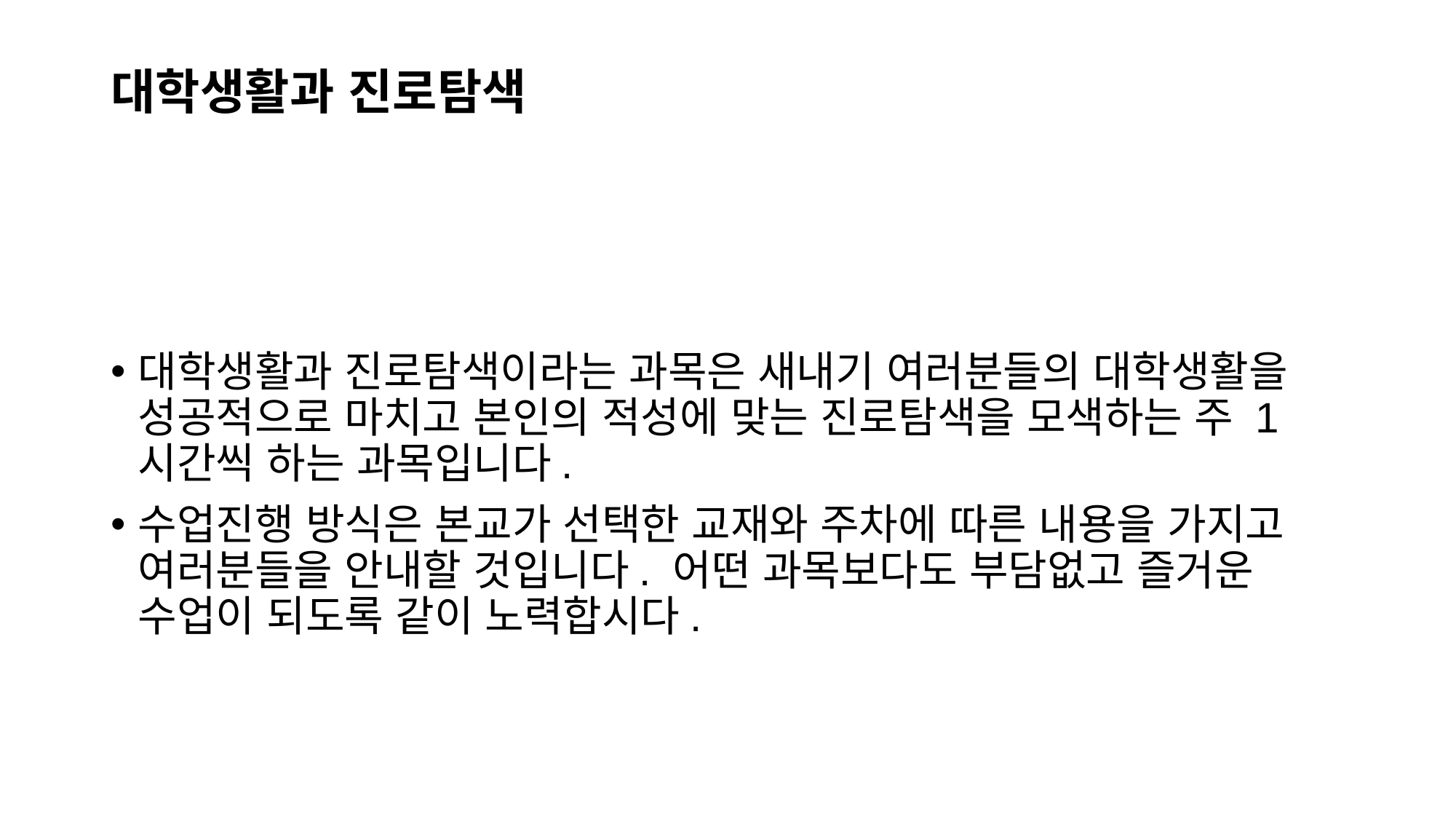

# 대학생활과 진로탐색

대학생활과 진로탐색이라는 과목은 새내기 여러분들의 대학생활을 성공적으로 마치고 본인의 적성에 맞는 진로탐색을 모색하는 주 1시간씩 하는 과목입니다.
수업진행 방식은 본교가 선택한 교재와 주차에 따른 내용을 가지고 여러분들을 안내할 것입니다. 어떤 과목보다도 부담없고 즐거운 수업이 되도록 같이 노력합시다.